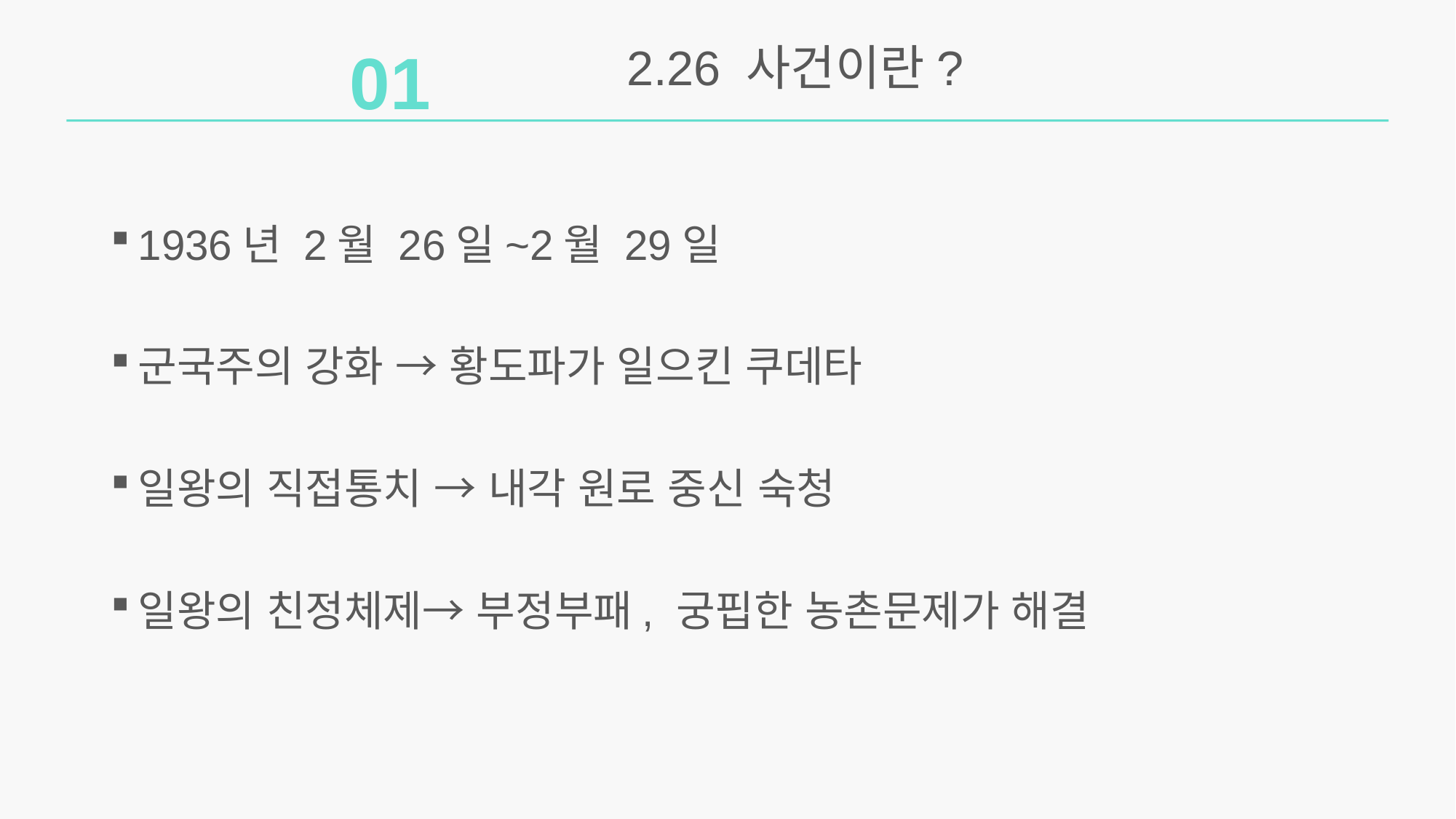

01
2.26 사건이란?

1936년 2월 26일~2월 29일

군국주의 강화 → 황도파가 일으킨 쿠데타

일왕의 직접통치 → 내각 원로 중신 숙청

일왕의 친정체제→ 부정부패, 궁핍한 농촌문제가 해결